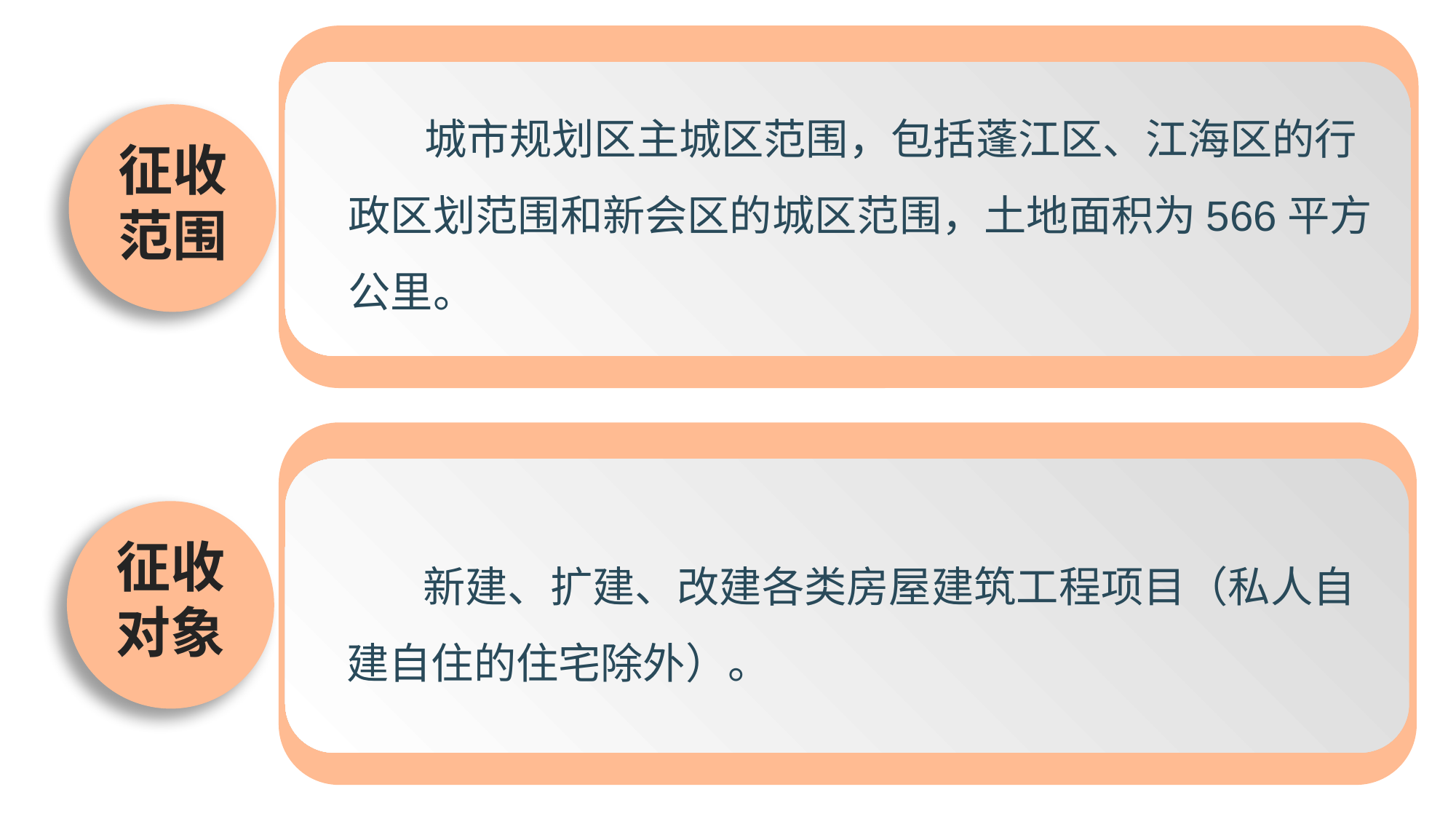

城市规划区主城区范围，包括蓬江区、江海区的行政区划范围和新会区的城区范围，土地面积为566平方公里。

征收
范围

征收
对象
       新建、扩建、改建各类房屋建筑工程项目（私人自建自住的住宅除外）。